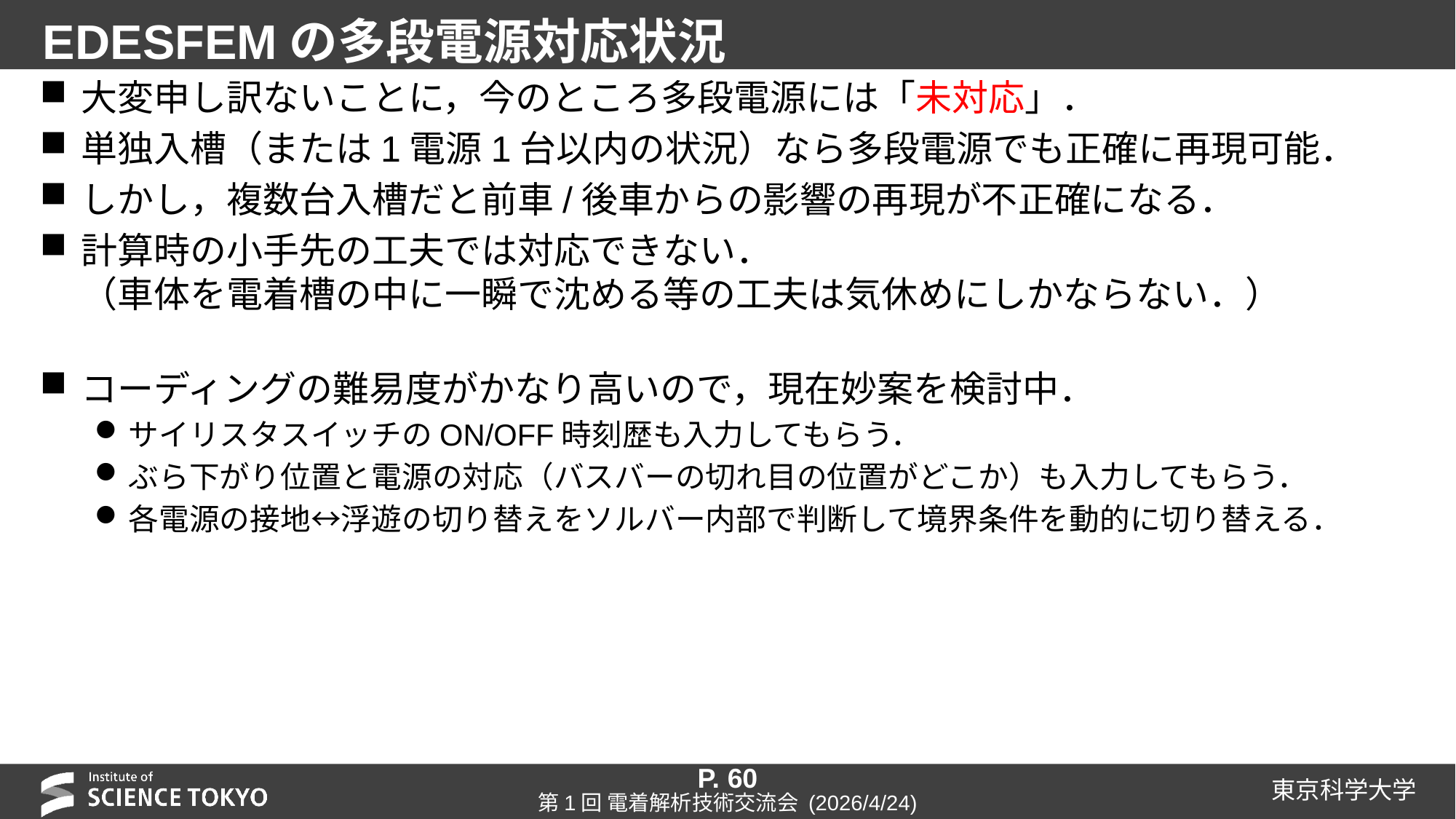

# EDESFEMの多段電源対応状況
大変申し訳ないことに，今のところ多段電源には「未対応」．
単独入槽（または1電源1台以内の状況）なら多段電源でも正確に再現可能．
しかし，複数台入槽だと前車/後車からの影響の再現が不正確になる．
計算時の小手先の工夫では対応できない．
（車体を電着槽の中に一瞬で沈める等の工夫は気休めにしかならない．）
コーディングの難易度がかなり高いので，現在妙案を検討中．
サイリスタスイッチのON/OFF時刻歴も入力してもらう．
ぶら下がり位置と電源の対応（バスバーの切れ目の位置がどこか）も入力してもらう．
各電源の接地↔️浮遊の切り替えをソルバー内部で判断して境界条件を動的に切り替える．
P. 60